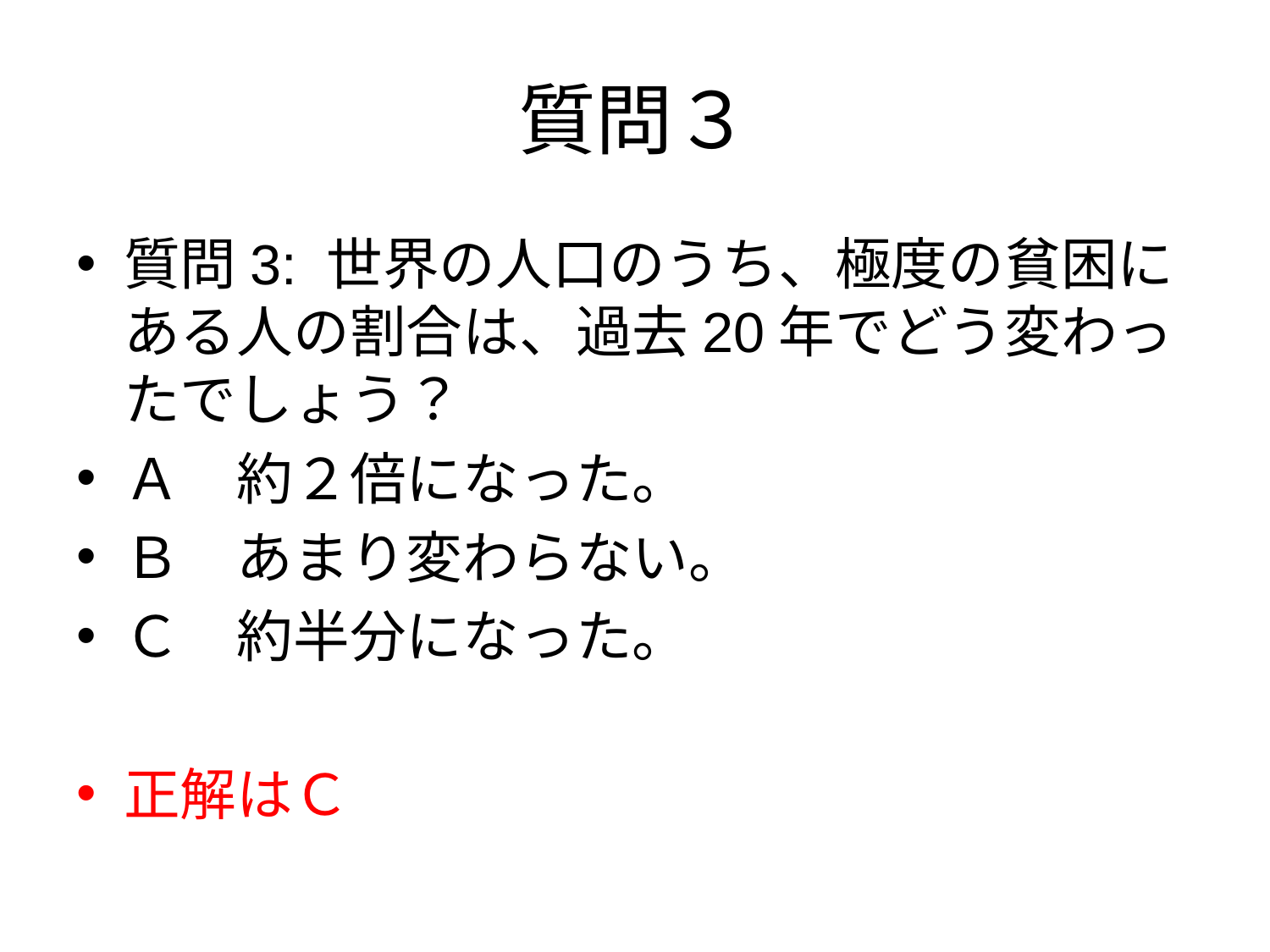

# 質問３
質問3: 世界の人口のうち、極度の貧困にある人の割合は、過去20年でどう変わったでしょう？
Ａ　約２倍になった。
Ｂ　あまり変わらない。
Ｃ　約半分になった。

正解はＣ